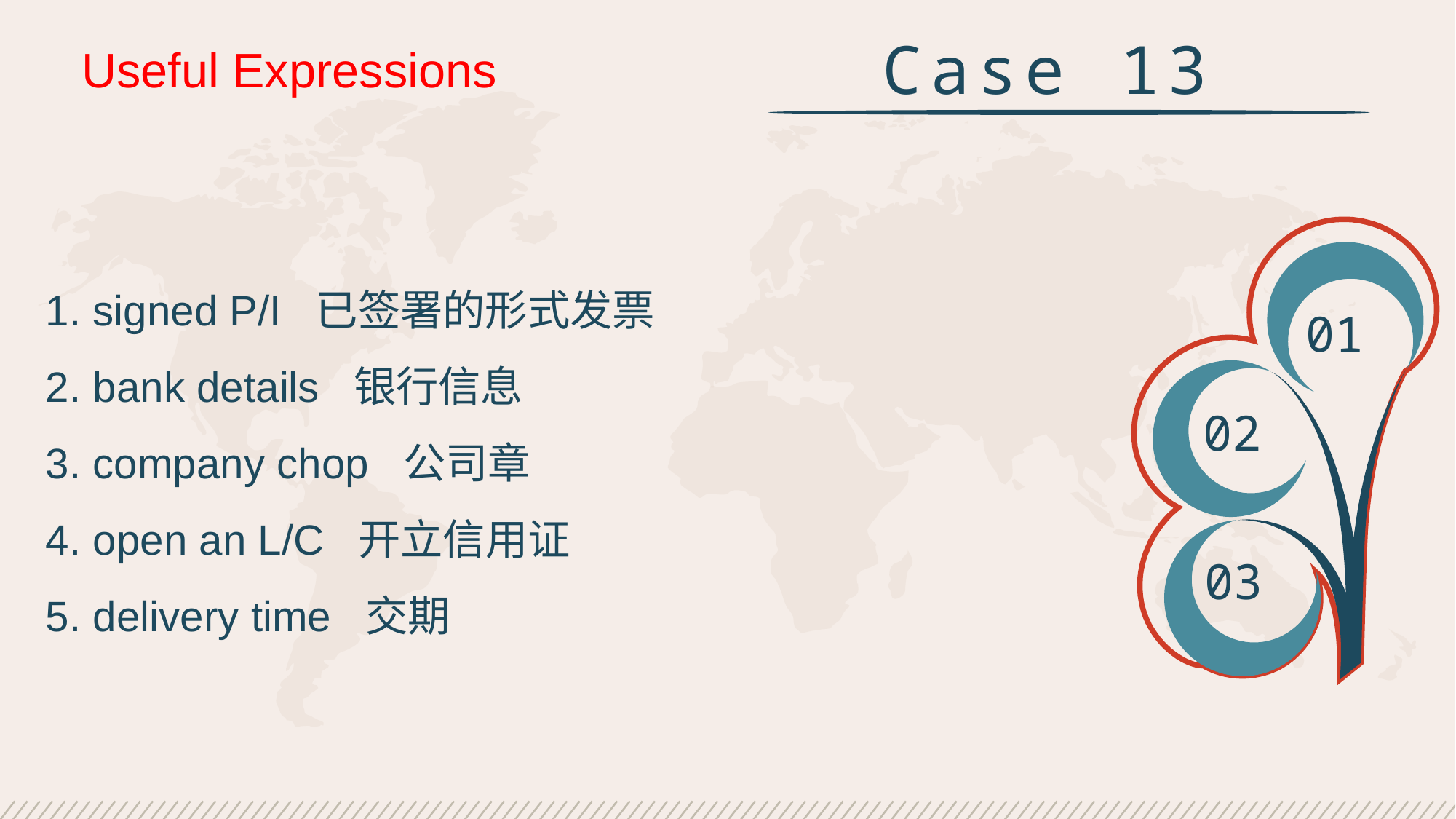

Case 13

Useful Expressions

1. signed P/I  已签署的形式发票
2. bank details  银行信息
3. company chop  公司章
4. open an L/C  开立信用证
5. delivery time  交期
01
02
03